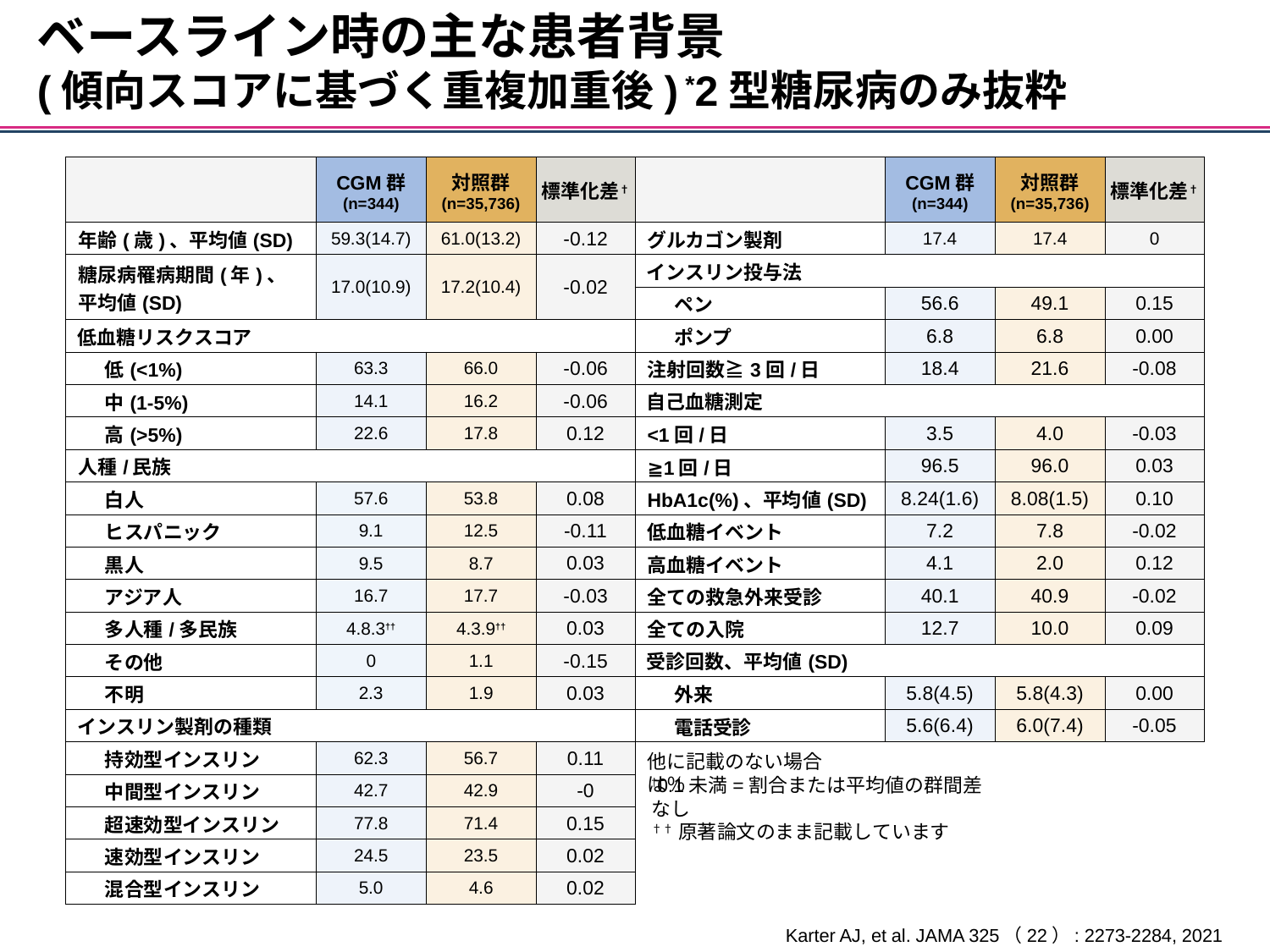

ベースライン時の主な患者背景
(傾向スコアに基づく重複加重後) *2型糖尿病のみ抜粋
|  | CGM群 (n=344) | 対照群 (n=35,736) | 標準化差† |
| --- | --- | --- | --- |
| 年齢(歳)、平均値(SD) | 59.3(14.7) | 61.0(13.2) | -0.12 |
| 糖尿病罹病期間(年)、 平均値(SD) | 17.0(10.9) | 17.2(10.4) | -0.02 |
| 低血糖リスクスコア |  |  |  |
| 低(<1%) | 63.3 | 66.0 | -0.06 |
| 中(1-5%) | 14.1 | 16.2 | -0.06 |
| 高(>5%) | 22.6 | 17.8 | 0.12 |
| 人種/民族 |  |  |  |
| 白人 | 57.6 | 53.8 | 0.08 |
| ヒスパニック | 9.1 | 12.5 | -0.11 |
| 黒人 | 9.5 | 8.7 | 0.03 |
| アジア人 | 16.7 | 17.7 | -0.03 |
| 多人種/多民族 | 4.8.3†† | 4.3.9†† | 0.03 |
| その他 | 0 | 1.1 | -0.15 |
| 不明 | 2.3 | 1.9 | 0.03 |
| インスリン製剤の種類 |  |  |  |
| 持効型インスリン | 62.3 | 56.7 | 0.11 |
| 中間型インスリン | 42.7 | 42.9 | -0 |
| 超速効型インスリン | 77.8 | 71.4 | 0.15 |
| 速効型インスリン | 24.5 | 23.5 | 0.02 |
| 混合型インスリン | 5.0 | 4.6 | 0.02 |
|  | CGM群 (n=344) | 対照群 (n=35,736) | 標準化差† |
| --- | --- | --- | --- |
| グルカゴン製剤 | 17.4 | 17.4 | 0 |
| インスリン投与法 |  |  |  |
| ペン | 56.6 | 49.1 | 0.15 |
| ポンプ | 6.8 | 6.8 | 0.00 |
| 注射回数≧3回/日 | 18.4 | 21.6 | -0.08 |
| 自己血糖測定 |  |  |  |
| <1回/日 | 3.5 | 4.0 | -0.03 |
| ≧1回/日 | 96.5 | 96.0 | 0.03 |
| HbA1c(%)、平均値(SD) | 8.24(1.6) | 8.08(1.5) | 0.10 |
| 低血糖イベント | 7.2 | 7.8 | -0.02 |
| 高血糖イベント | 4.1 | 2.0 | 0.12 |
| 全ての救急外来受診 | 40.1 | 40.9 | -0.02 |
| 全ての入院 | 12.7 | 10.0 | 0.09 |
| 受診回数、平均値(SD) |  |  |  |
| 外来 | 5.8(4.5) | 5.8(4.3) | 0.00 |
| 電話受診 | 5.6(6.4) | 6.0(7.4) | -0.05 |
他に記載のない場合は％
†0.1未満=割合または平均値の群間差なし
††原著論文のまま記載しています
Karter AJ, et al. JAMA 325（22）: 2273-2284, 2021